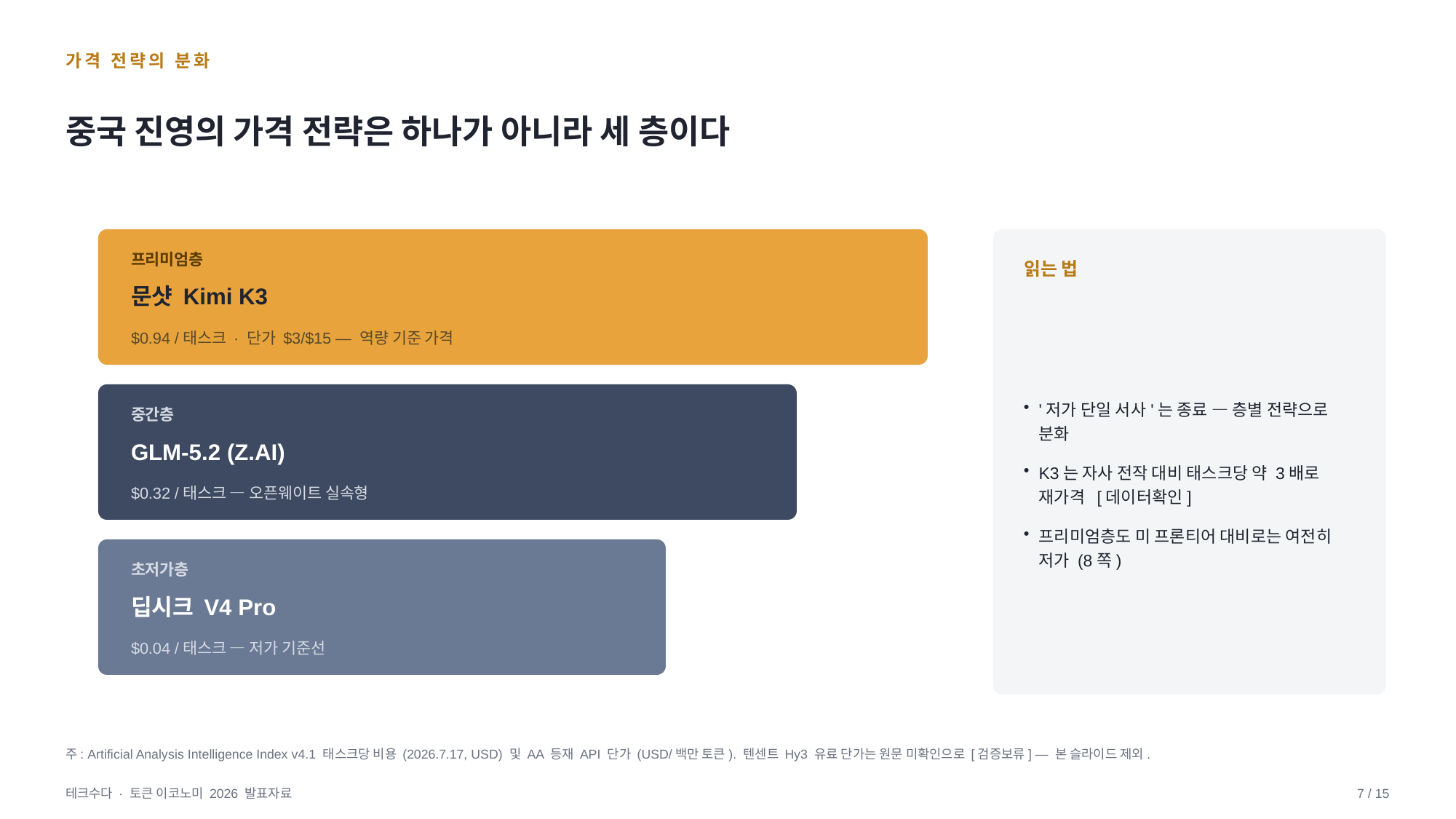

가격 전략의 분화
중국 진영의 가격 전략은 하나가 아니라 세 층이다

프리미엄층
읽는 법
문샷 Kimi K3
'저가 단일 서사'는 종료 — 층별 전략으로 분화
K3는 자사 전작 대비 태스크당 약 3배로 재가격  [데이터확인]
프리미엄층도 미 프론티어 대비로는 여전히 저가 (8쪽)
$0.94 /태스크 · 단가 $3/$15 — 역량 기준 가격

중간층
GLM-5.2 (Z.AI)
$0.32 /태스크 — 오픈웨이트 실속형

초저가층
딥시크 V4 Pro
$0.04 /태스크 — 저가 기준선
주: Artificial Analysis Intelligence Index v4.1 태스크당 비용 (2026.7.17, USD) 및 AA 등재 API 단가 (USD/백만 토큰). 텐센트 Hy3 유료 단가는 원문 미확인으로 [검증보류] — 본 슬라이드 제외.
테크수다 · 토큰 이코노미 2026 발표자료
7 / 15